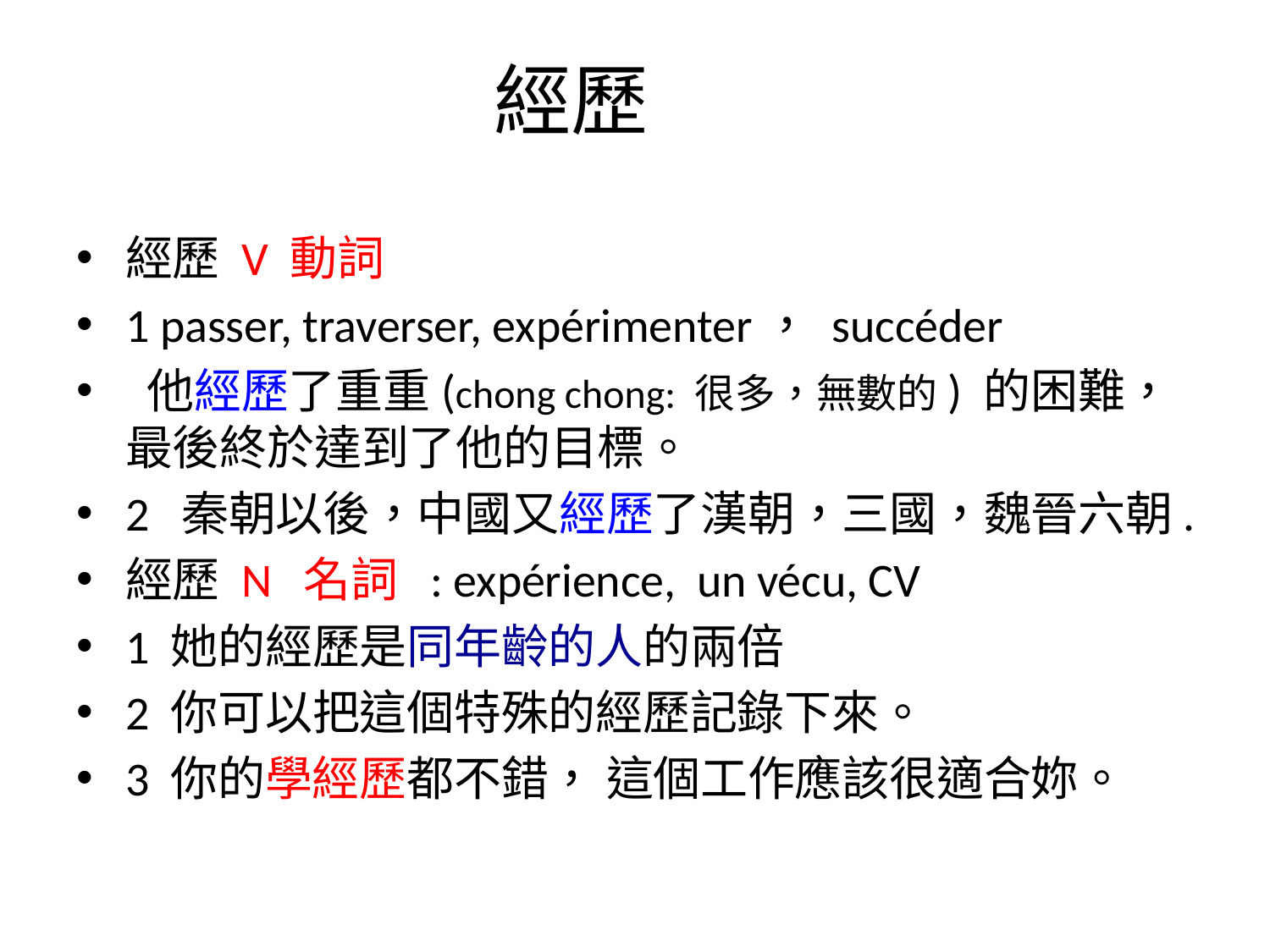

# 經歷
經歷 V 動詞
1 passer, traverser, expérimenter， succéder
 他經歷了重重(chong chong: 很多，無數的) 的困難，最後終於達到了他的目標。
2  秦朝以後，中國又經歷了漢朝，三國，魏晉六朝.
經歷 N  名詞  : expérience,  un vécu, CV
1 她的經歷是同年齡的人的兩倍
2 你可以把這個特殊的經歷記錄下來。
3 你的學經歷都不錯， 這個工作應該很適合妳。